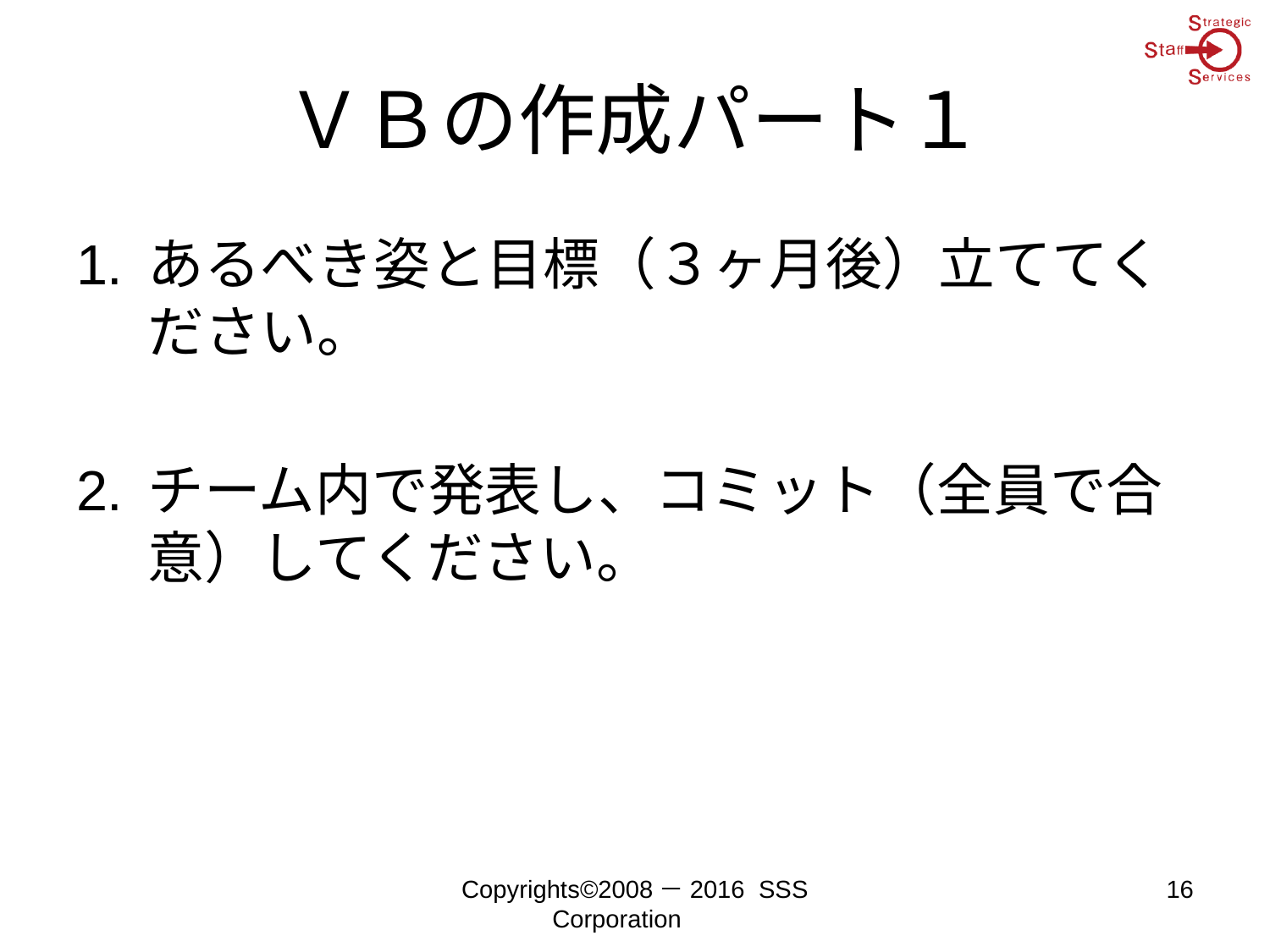

# ＶＢの作成パート１
あるべき姿と目標（３ヶ月後）立ててください。

チーム内で発表し、コミット（全員で合意）してください。
Copyrights©2008－2016  SSS Corporation
16